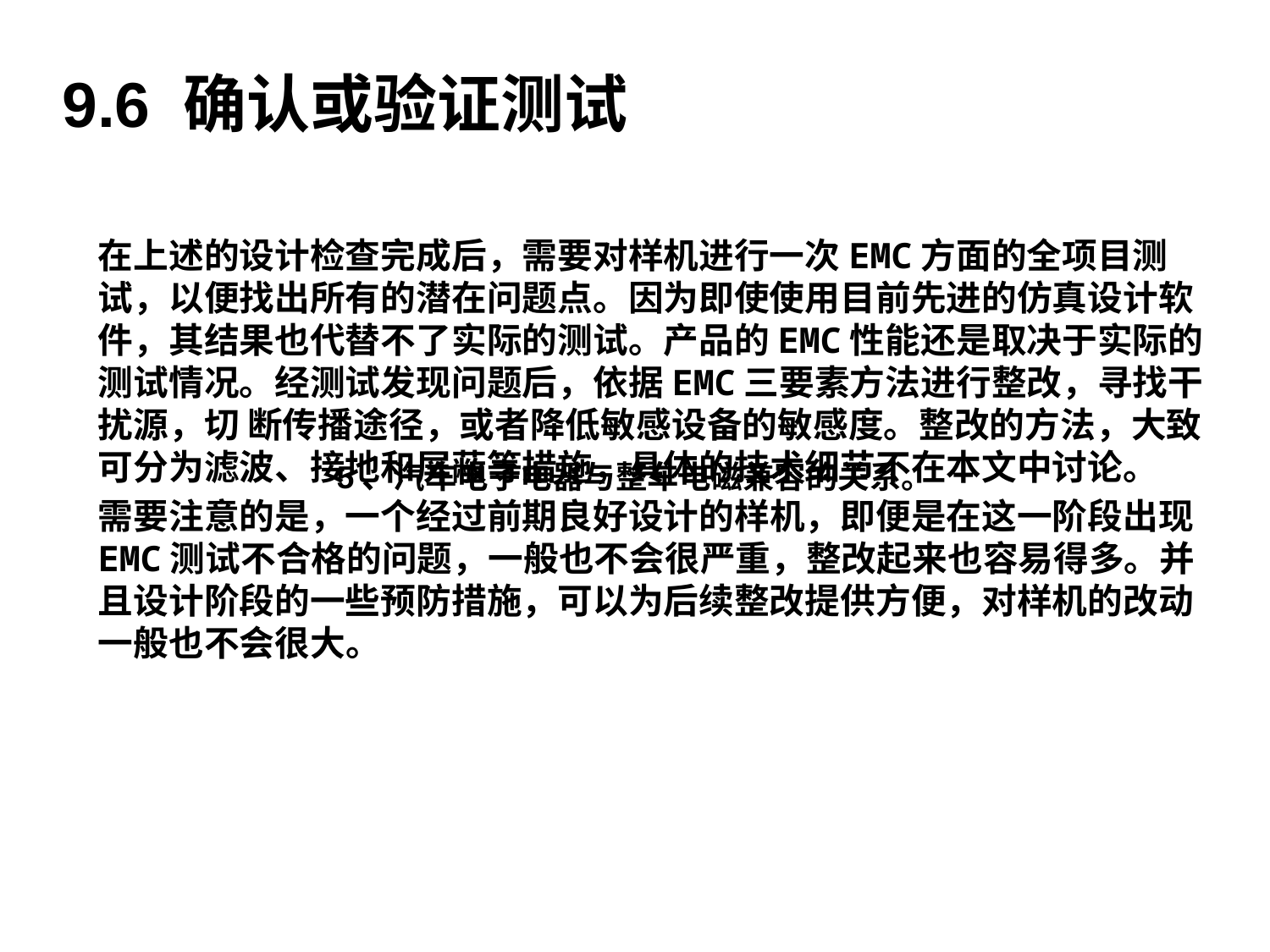

# 9.6 确认或验证测试
在上述的设计检查完成后，需要对样机进行一次EMC方面的全项目测试，以便找出所有的潜在问题点。因为即使使用目前先进的仿真设计软件，其结果也代替不了实际的测试。产品的EMC性能还是取决于实际的测试情况。经测试发现问题后，依据EMC三要素方法进行整改，寻找干扰源，切 断传播途径，或者降低敏感设备的敏感度。整改的方法，大致可分为滤波、接地和屏蔽等措施，具体的技术细节不在本文中讨论。
需要注意的是，一个经过前期良好设计的样机，即便是在这一阶段出现EMC测试不合格的问题，一般也不会很严重，整改起来也容易得多。并且设计阶段的一些预防措施，可以为后续整改提供方便，对样机的改动一般也不会很大。
5、汽车电子电器与整车电磁兼容的关系。
40